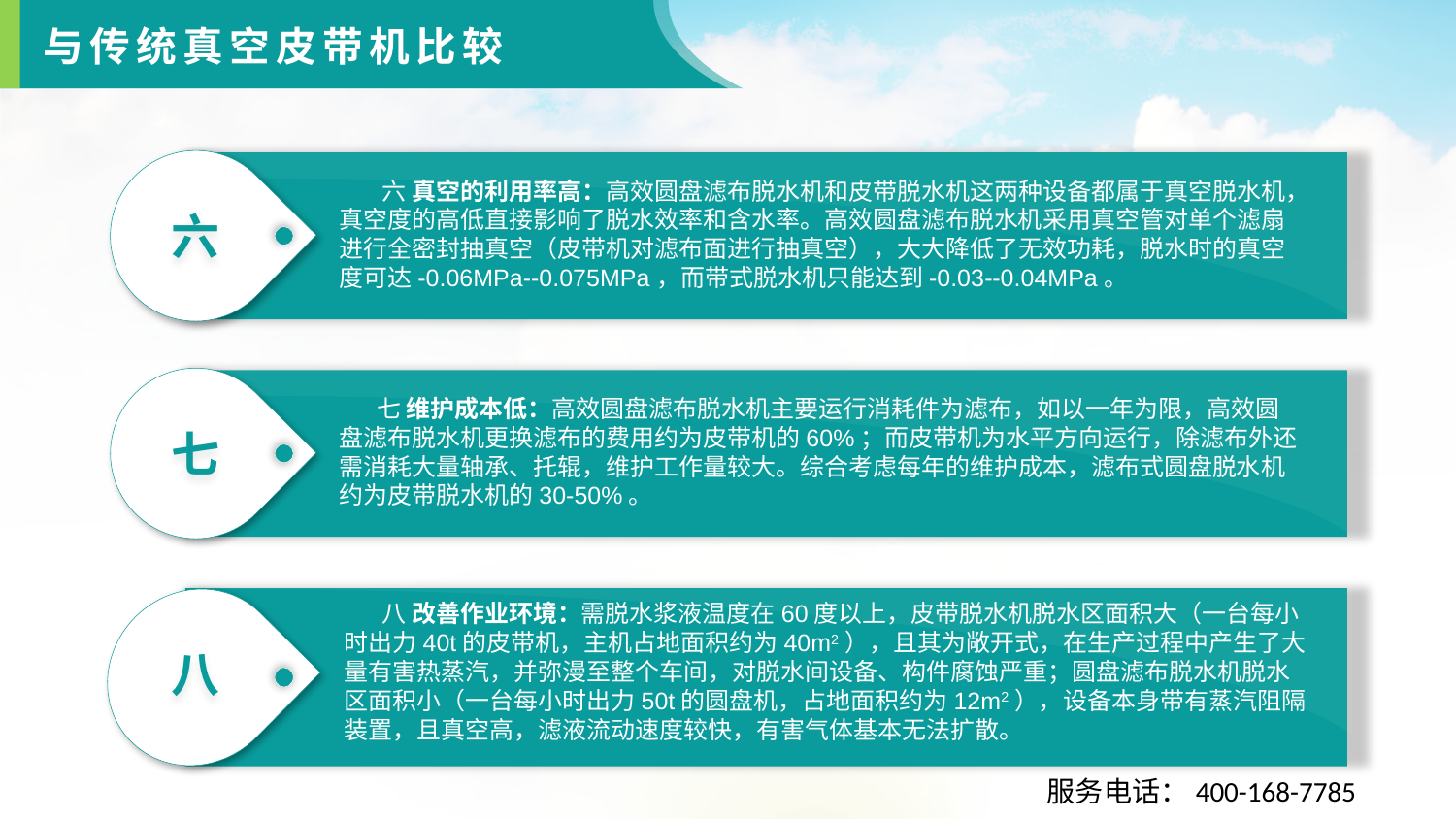

与传统真空皮带机比较

六

       六 真空的利用率高：高效圆盘滤布脱水机和皮带脱水机这两种设备都属于真空脱水机，真空度的高低直接影响了脱水效率和含水率。高效圆盘滤布脱水机采用真空管对单个滤扇进行全密封抽真空（皮带机对滤布面进行抽真空），大大降低了无效功耗，脱水时的真空度可达-0.06MPa--0.075MPa，而带式脱水机只能达到-0.03--0.04MPa。

七

      七 维护成本低：高效圆盘滤布脱水机主要运行消耗件为滤布，如以一年为限，高效圆盘滤布脱水机更换滤布的费用约为皮带机的60%；而皮带机为水平方向运行，除滤布外还需消耗大量轴承、托辊，维护工作量较大。综合考虑每年的维护成本，滤布式圆盘脱水机约为皮带脱水机的30-50%。

八

      八 改善作业环境：需脱水浆液温度在60度以上，皮带脱水机脱水区面积大（一台每小时出力40t的皮带机，主机占地面积约为40m2），且其为敞开式，在生产过程中产生了大量有害热蒸汽，并弥漫至整个车间，对脱水间设备、构件腐蚀严重；圆盘滤布脱水机脱水区面积小（一台每小时出力50t的圆盘机，占地面积约为12m2），设备本身带有蒸汽阻隔装置，且真空高，滤液流动速度较快，有害气体基本无法扩散。

服务电话：400-168-7785